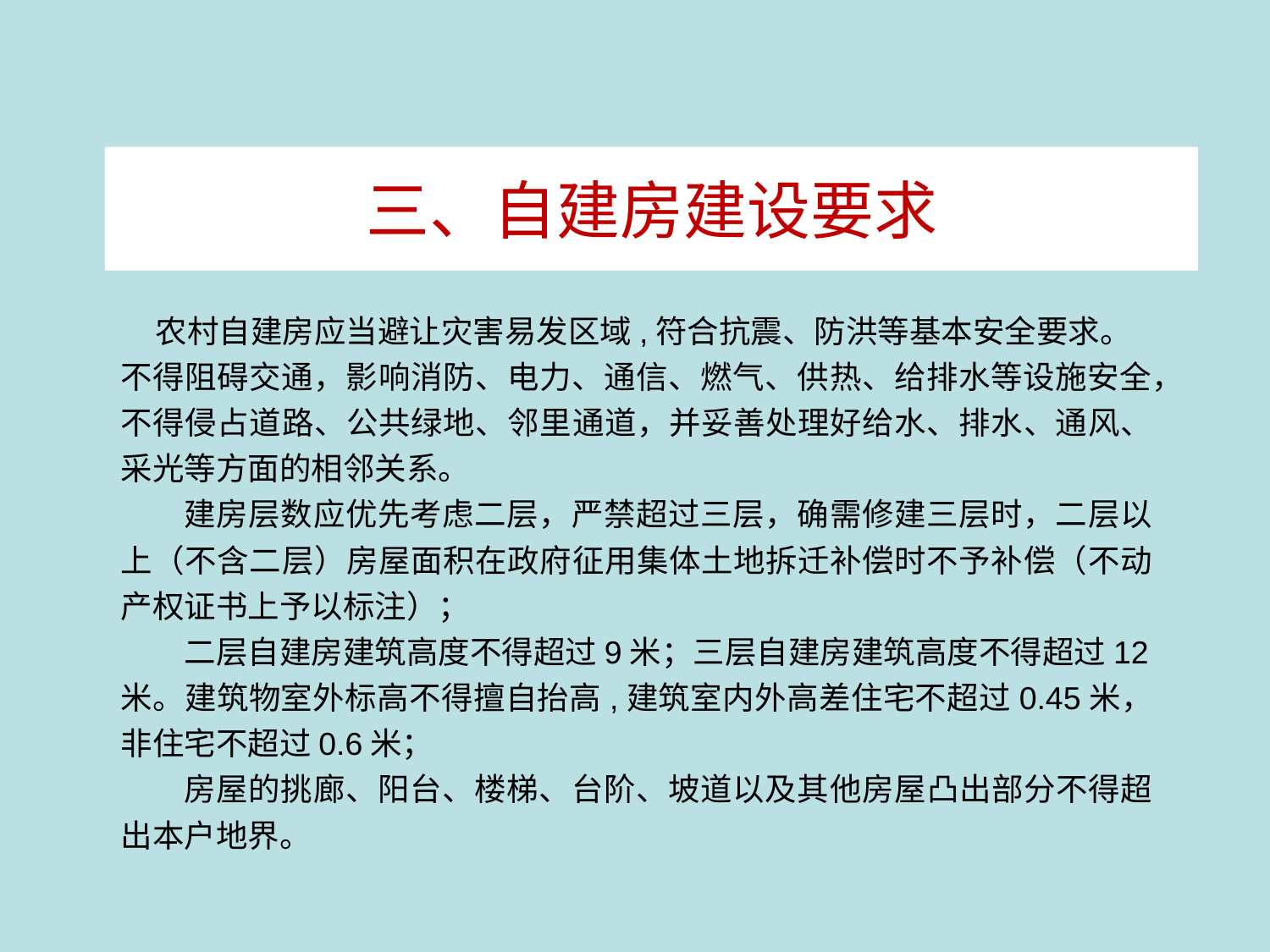

# 三、自建房建设要求
    农村自建房应当避让灾害易发区域,符合抗震、防洪等基本安全要求。
不得阻碍交通，影响消防、电力、通信、燃气、供热、给排水等设施安全，不得侵占道路、公共绿地、邻里通道，并妥善处理好给水、排水、通风、采光等方面的相邻关系。
建房层数应优先考虑二层，严禁超过三层，确需修建三层时，二层以上（不含二层）房屋面积在政府征用集体土地拆迁补偿时不予补偿（不动产权证书上予以标注）；
二层自建房建筑高度不得超过9米；三层自建房建筑高度不得超过12米。建筑物室外标高不得擅自抬高,建筑室内外高差住宅不超过0.45米，非住宅不超过0.6米；
房屋的挑廊、阳台、楼梯、台阶、坡道以及其他房屋凸出部分不得超出本户地界。